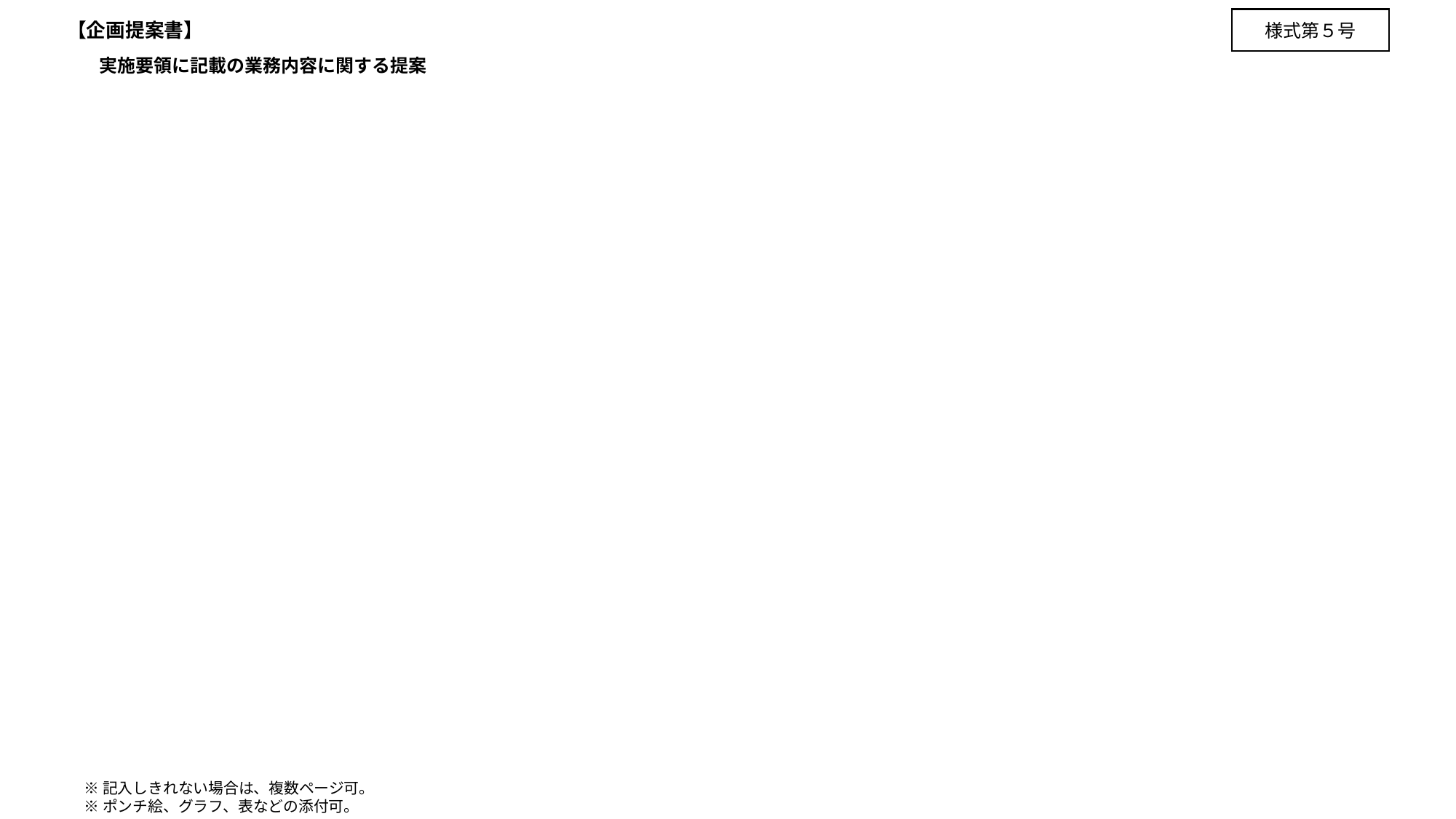

# 【企画提案書】 　   実施要領に記載の業務内容に関する提案
様式第５号

※記入しきれない場合は、複数ページ可。
※ポンチ絵、グラフ、表などの添付可。